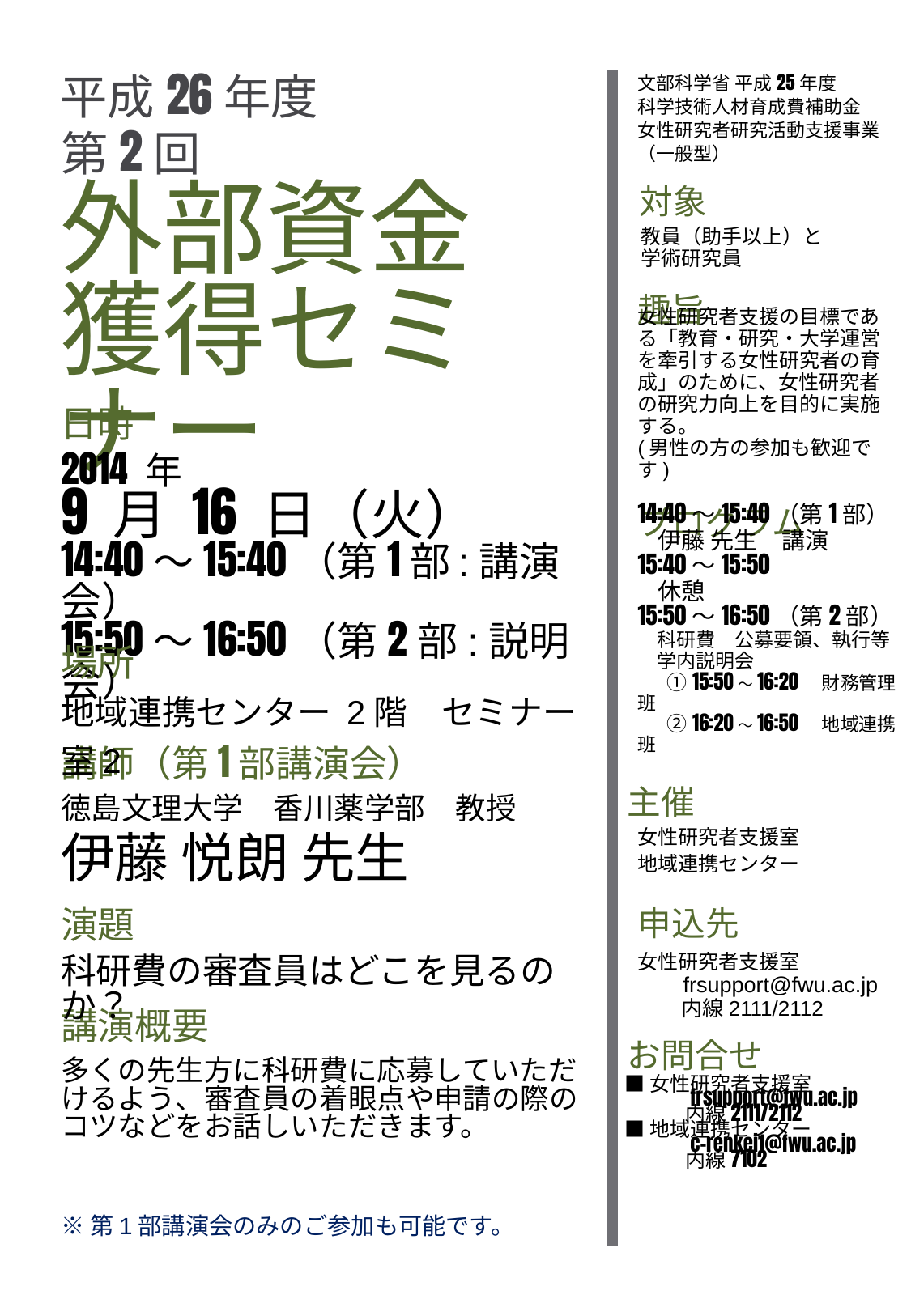

文部科学省 平成25年度
科学技術人材育成費補助金
女性研究者研究活動支援事業
（一般型）
平成26年度
第2回
対象
外部資金
獲得セミナー
教員（助手以上）と
学術研究員
趣旨
女性研究者支援の目標である「教育・研究・大学運営を牽引する女性研究者の育成」のために、女性研究者の研究力向上を目的に実施する。
(男性の方の参加も歓迎です)
日時
2014 年
9 月 16 日（火）
14:40～15:40（第1部 :講演会）
15:50～16:50（第2部:説明会）
プログラム
14:40～15:40（第1部）
　伊藤 先生　講演
15:40～15:50
　休憩
15:50～16:50（第2部）
　科研費　公募要領、執行等
　学内説明会
 　①15:50～16:20　財務管理班
 　②16:20～16:50　地域連携班

場所
地域連携センター 2階　セミナー室2
講師（第1部講演会）
主催
徳島文理大学　香川薬学部　教授

伊藤 悦朗 先生
女性研究者支援室

地域連携センター
女性研究者支援室
　　frsupport@fwu.ac.jp
　　内線2111/2112
申込先
演題
科研費の審査員はどこを見るのか？
講演概要
お問合せ
多くの先生方に科研費に応募していただけるよう、審査員の着眼点や申請の際のコツなどをお話しいただきます。
■女性研究者支援室
　　　frsupport@fwu.ac.jp
　　　内線2111/2112
■地域連携センター
　　　c-renkei1@fwu.ac.jp
　　　内線7102
※第1部講演会のみのご参加も可能です。